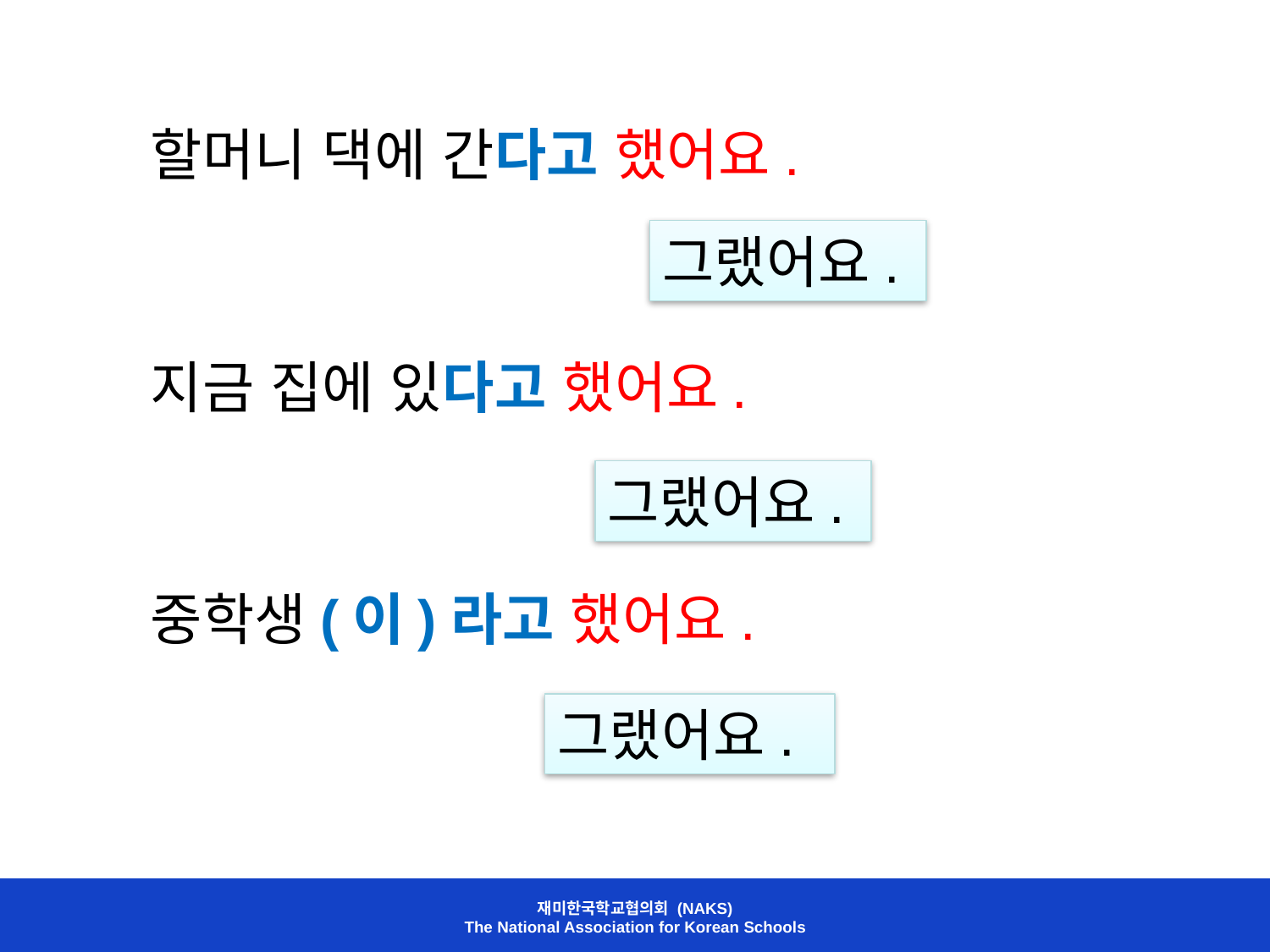

할머니 댁에 간다고 했어요.
그랬어요.
지금 집에 있다고 했어요.
그랬어요.
중학생(이)라고 했어요.
그랬어요.
재미한국학교협의회 (NAKS)
The National Association for Korean Schools